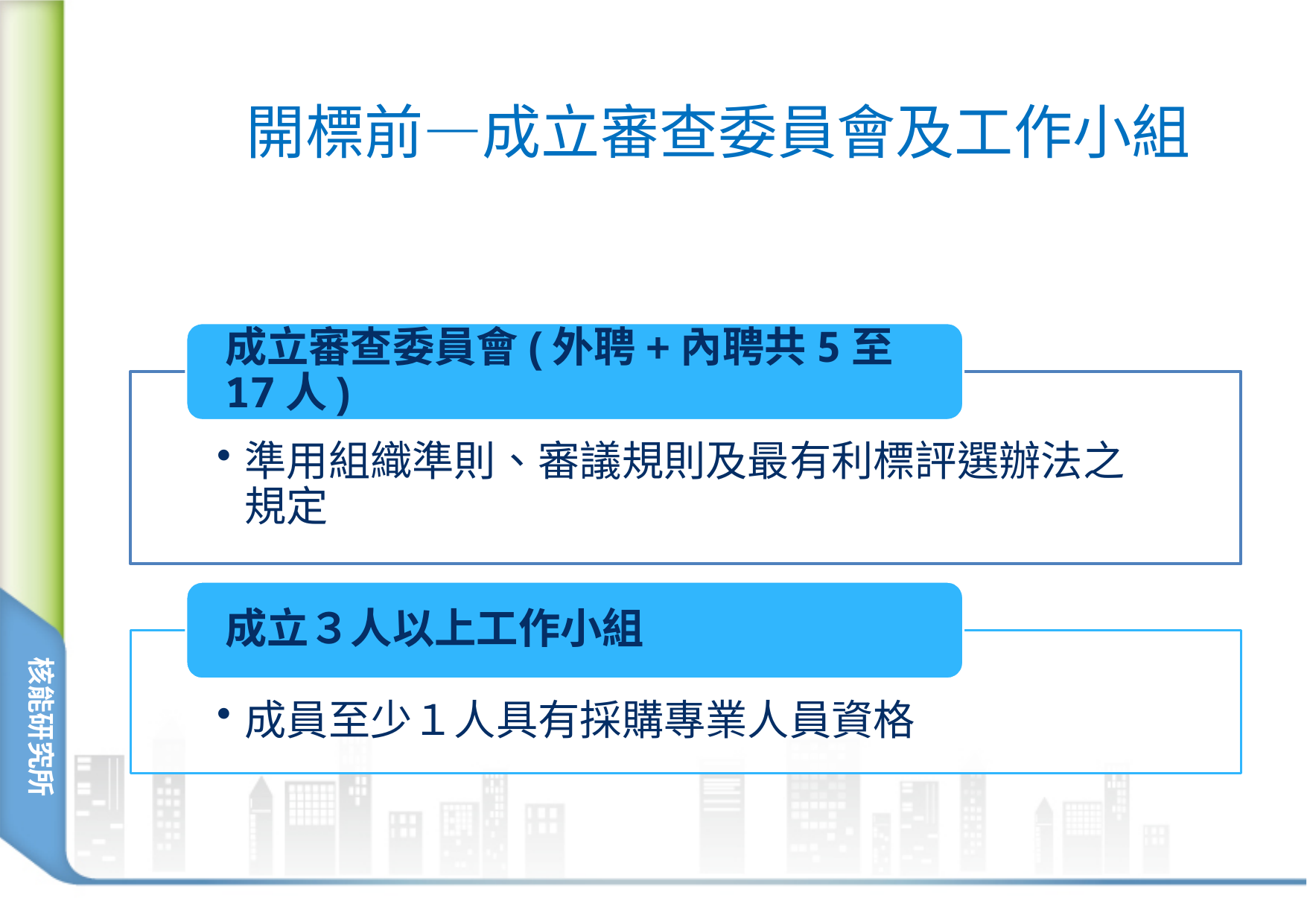

# 開標前—成立審查委員會及工作小組
準用組織準則、審議規則及最有利標評選辦法之規定
成立審查委員會(外聘+內聘共5至17人)
成員至少１人具有採購專業人員資格
成立３人以上工作小組